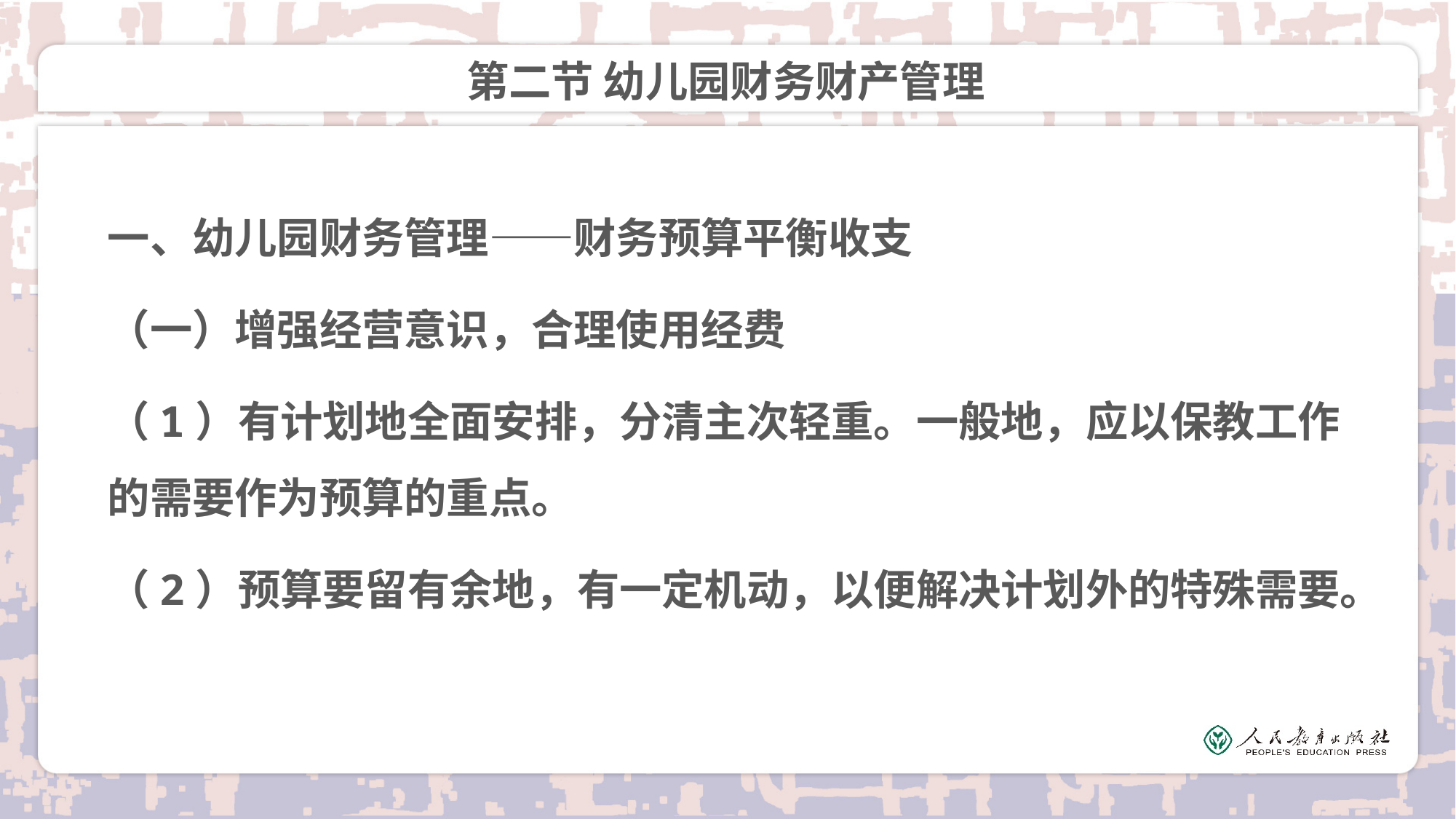

# 第二节 幼儿园财务财产管理
一、幼儿园财务管理——财务预算平衡收支
（一）增强经营意识，合理使用经费
（1）有计划地全面安排，分清主次轻重。一般地，应以保教工作的需要作为预算的重点。
（2）预算要留有余地，有一定机动，以便解决计划外的特殊需要。